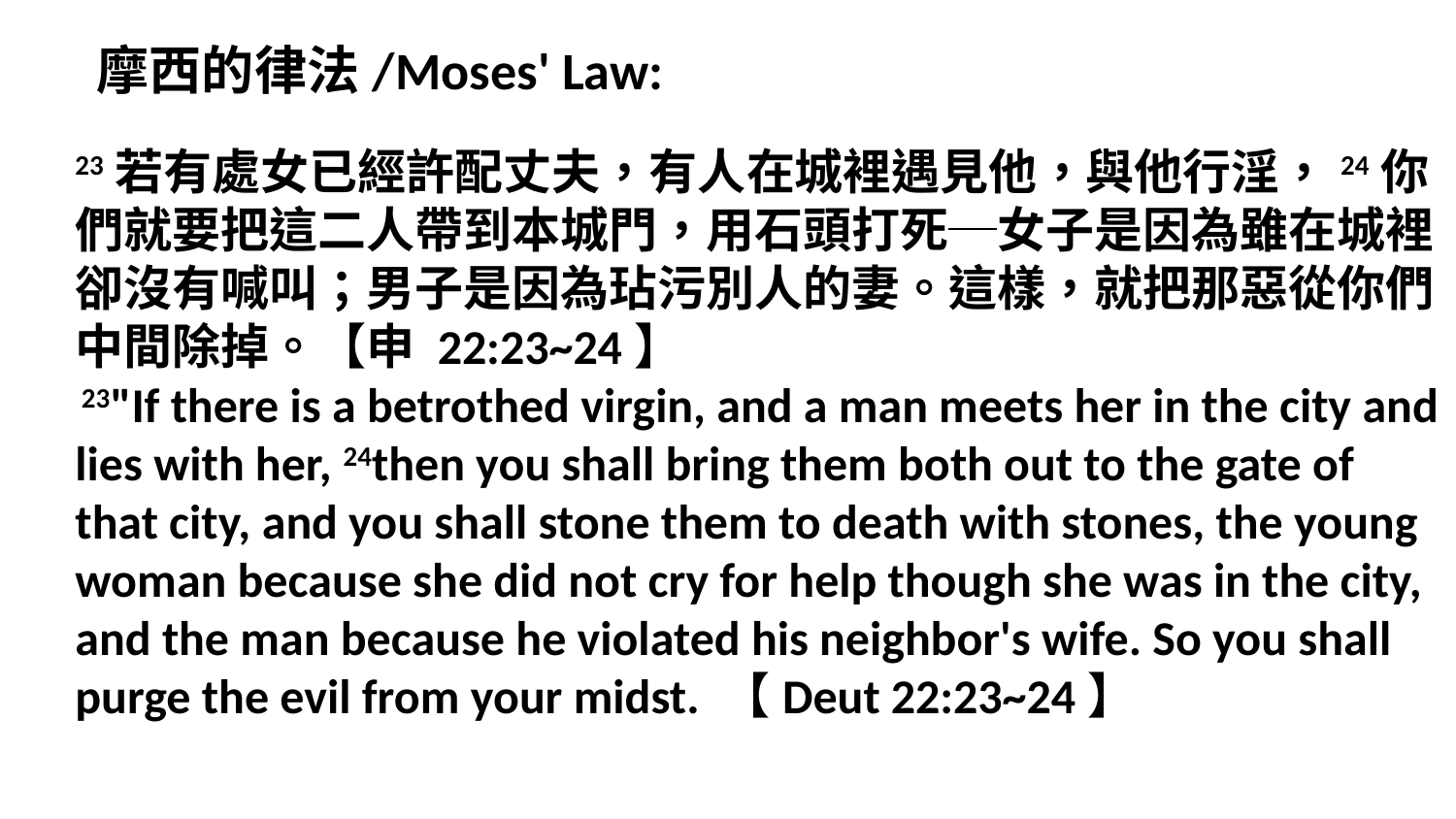

摩西的律法/Moses' Law:
23若有處女已經許配丈夫，有人在城裡遇見他，與他行淫，24你們就要把這二人帶到本城門，用石頭打死─女子是因為雖在城裡卻沒有喊叫；男子是因為玷污別人的妻。這樣，就把那惡從你們中間除掉。【申 22:23~24】
 23"If there is a betrothed virgin, and a man meets her in the city and lies with her, 24then you shall bring them both out to the gate of that city, and you shall stone them to death with stones, the young woman because she did not cry for help though she was in the city, and the man because he violated his neighbor's wife. So you shall purge the evil from your midst. 【Deut 22:23~24】